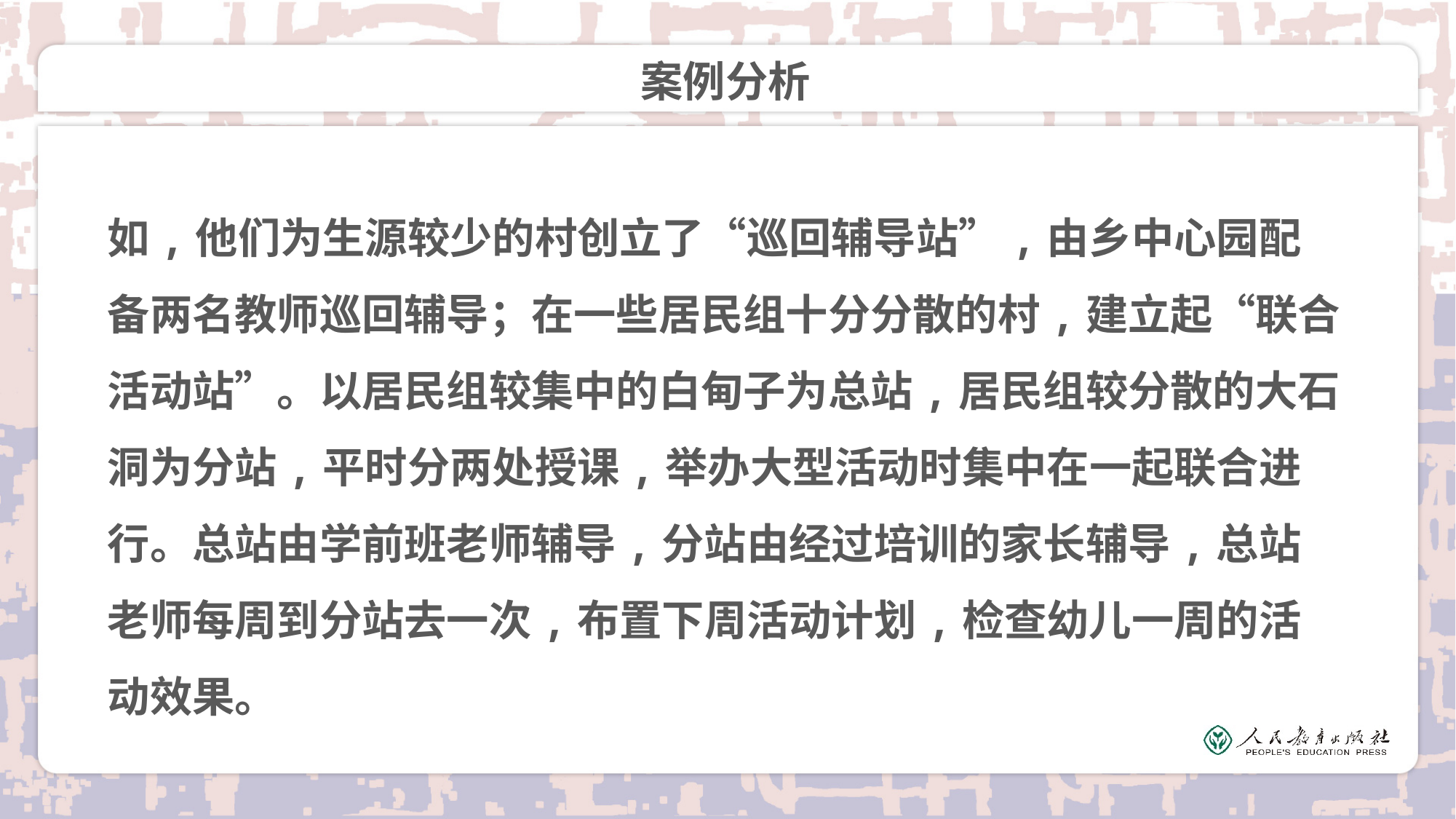

# 案例分析
如,他们为生源较少的村创立了“巡回辅导站”,由乡中心园配备两名教师巡回辅导；在一些居民组十分分散的村,建立起“联合活动站”。以居民组较集中的白甸子为总站,居民组较分散的大石洞为分站,平时分两处授课,举办大型活动时集中在一起联合进行。总站由学前班老师辅导,分站由经过培训的家长辅导,总站老师每周到分站去一次,布置下周活动计划,检查幼儿一周的活动效果。